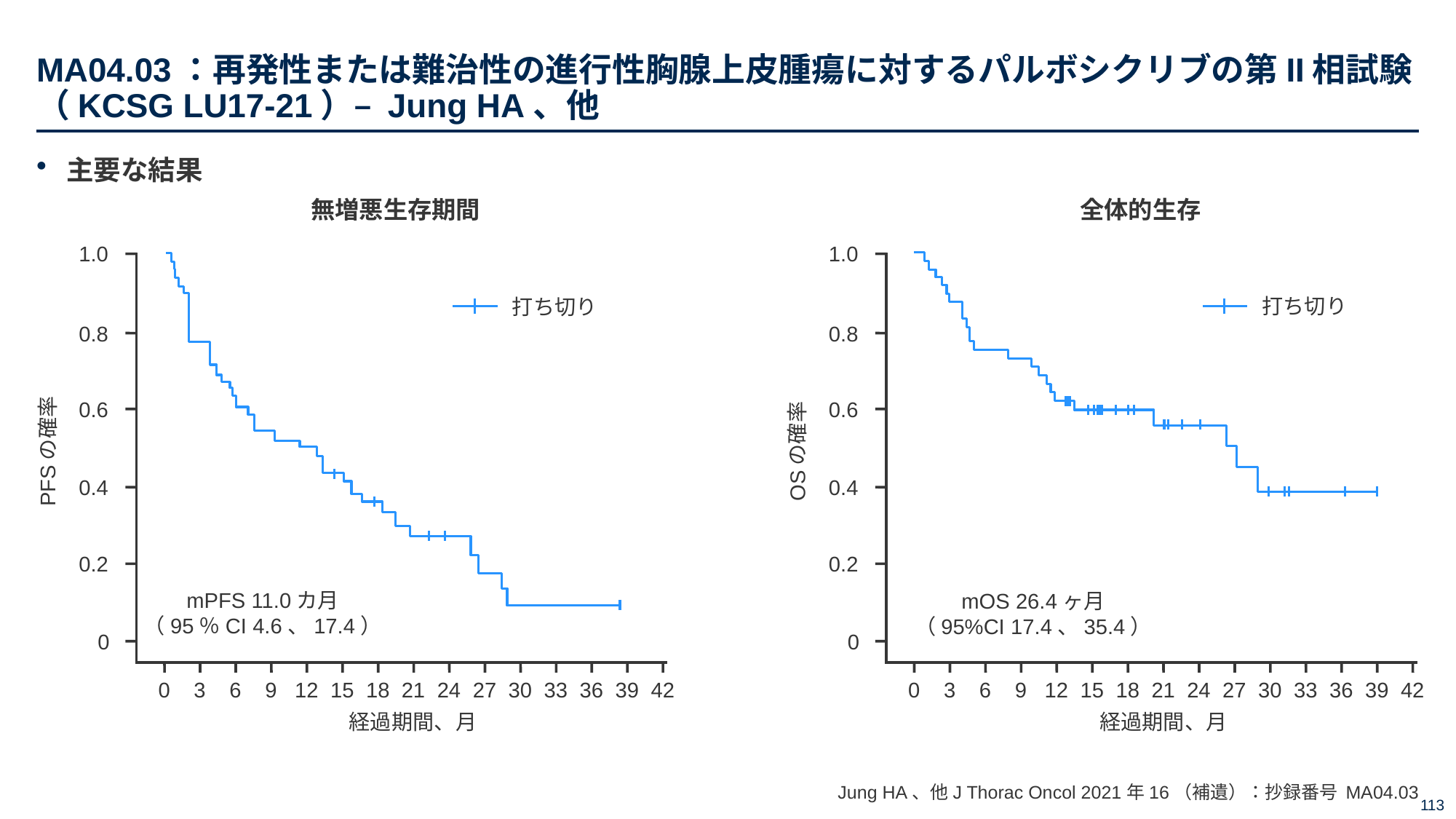

# MA04.03：再発性または難治性の進行性胸腺上皮腫瘍に対するパルボシクリブの第II相試験（KCSG LU17-21）– Jung HA、他
主要な結果
無増悪生存期間
全体的生存
1.0

打ち切り
0.8

0.6

PFSの確率
0.4

0.2

mPFS 11.0カ月
（95％CI 4.6、17.4）
0

0
3
6
9
12
15
18
21
24
27
30
33
36
39
42
経過期間、月
1.0

打ち切り
0.8

0.6

OSの確率
0.4

0.2

mOS 26.4ヶ月
（95%CI 17.4、35.4）
0

0
3
6
9
12
15
18
21
24
27
30
33
36
39
42
経過期間、月
Jung HA、他J Thorac Oncol 2021年16（補遺）：抄録番号 MA04.03